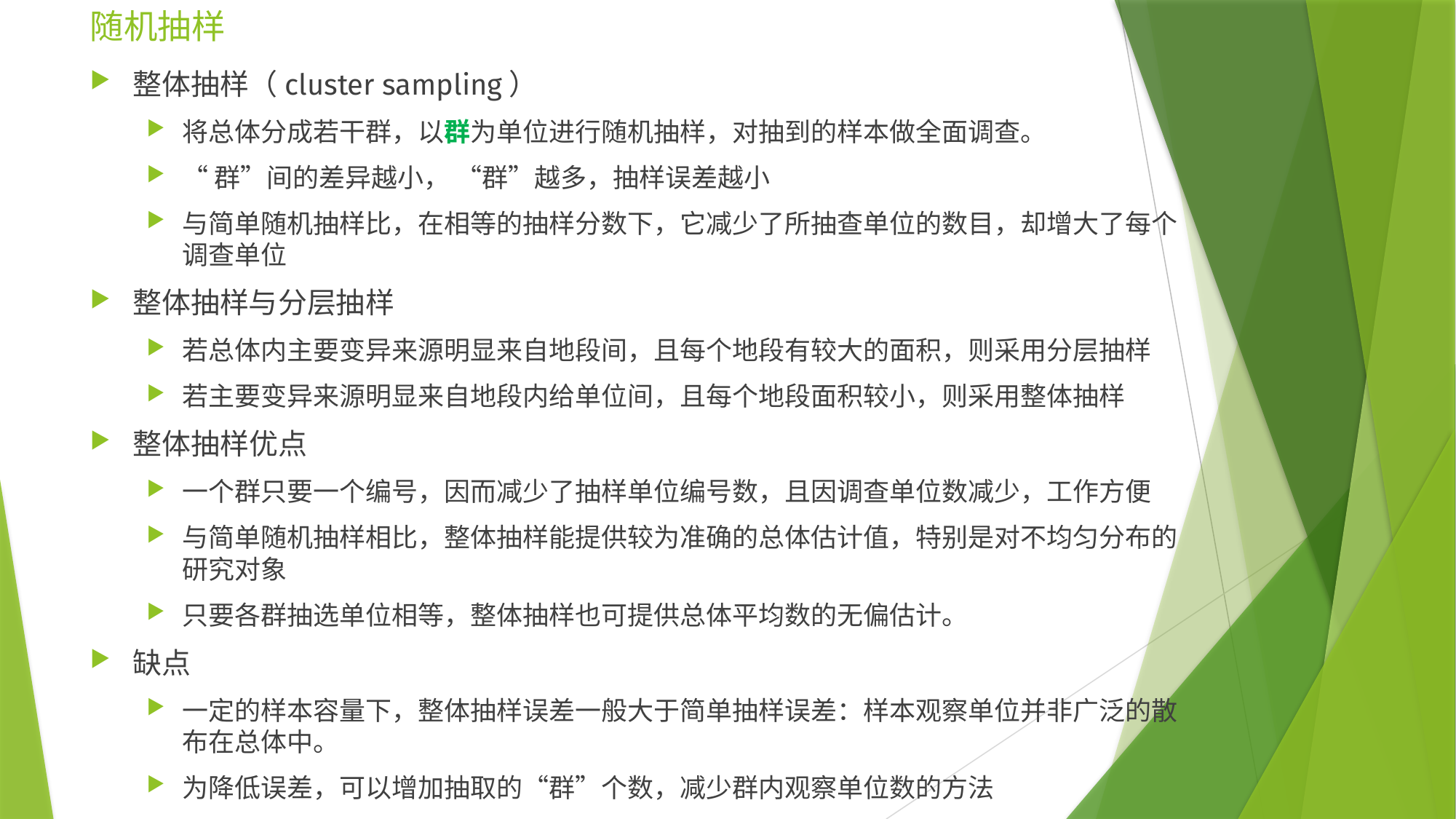

# 随机抽样
整体抽样（cluster sampling）
将总体分成若干群，以群为单位进行随机抽样，对抽到的样本做全面调查。
“群”间的差异越小， “群”越多，抽样误差越小
与简单随机抽样比，在相等的抽样分数下，它减少了所抽查单位的数目，却增大了每个调查单位
整体抽样与分层抽样
若总体内主要变异来源明显来自地段间，且每个地段有较大的面积，则采用分层抽样
若主要变异来源明显来自地段内给单位间，且每个地段面积较小，则采用整体抽样
整体抽样优点
一个群只要一个编号，因而减少了抽样单位编号数，且因调查单位数减少，工作方便
与简单随机抽样相比，整体抽样能提供较为准确的总体估计值，特别是对不均匀分布的研究对象
只要各群抽选单位相等，整体抽样也可提供总体平均数的无偏估计。
缺点
一定的样本容量下，整体抽样误差一般大于简单抽样误差：样本观察单位并非广泛的散布在总体中。
为降低误差，可以增加抽取的“群”个数，减少群内观察单位数的方法